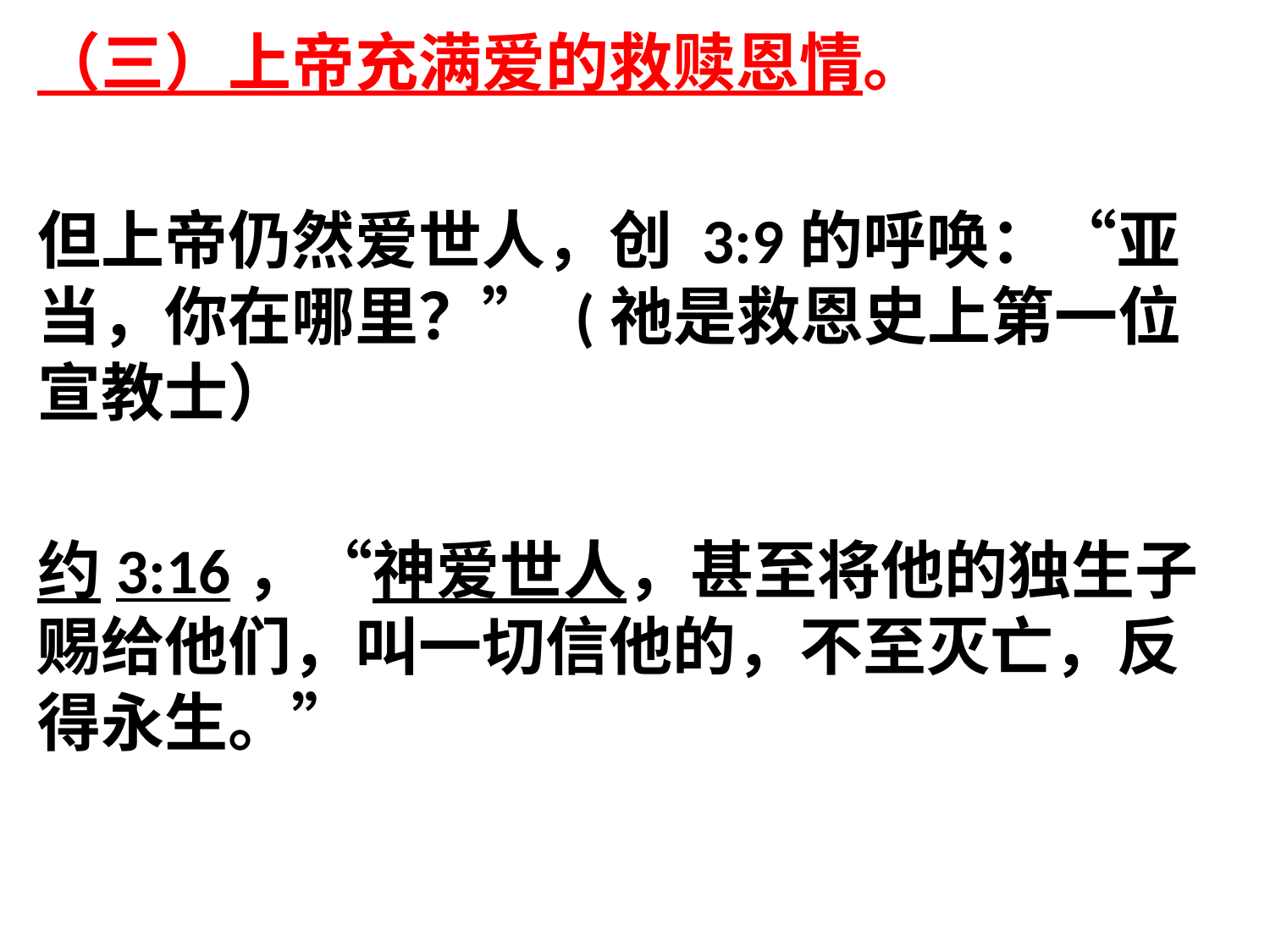

（三）上帝充满爱的救赎恩情。

但上帝仍然爱世人，创 3:9的呼唤：“亚当，你在哪里？” (祂是救恩史上第一位宣教士）

约3:16，“神爱世人，甚至将他的独生子赐给他们，叫一切信他的，不至灭亡，反得永生。”